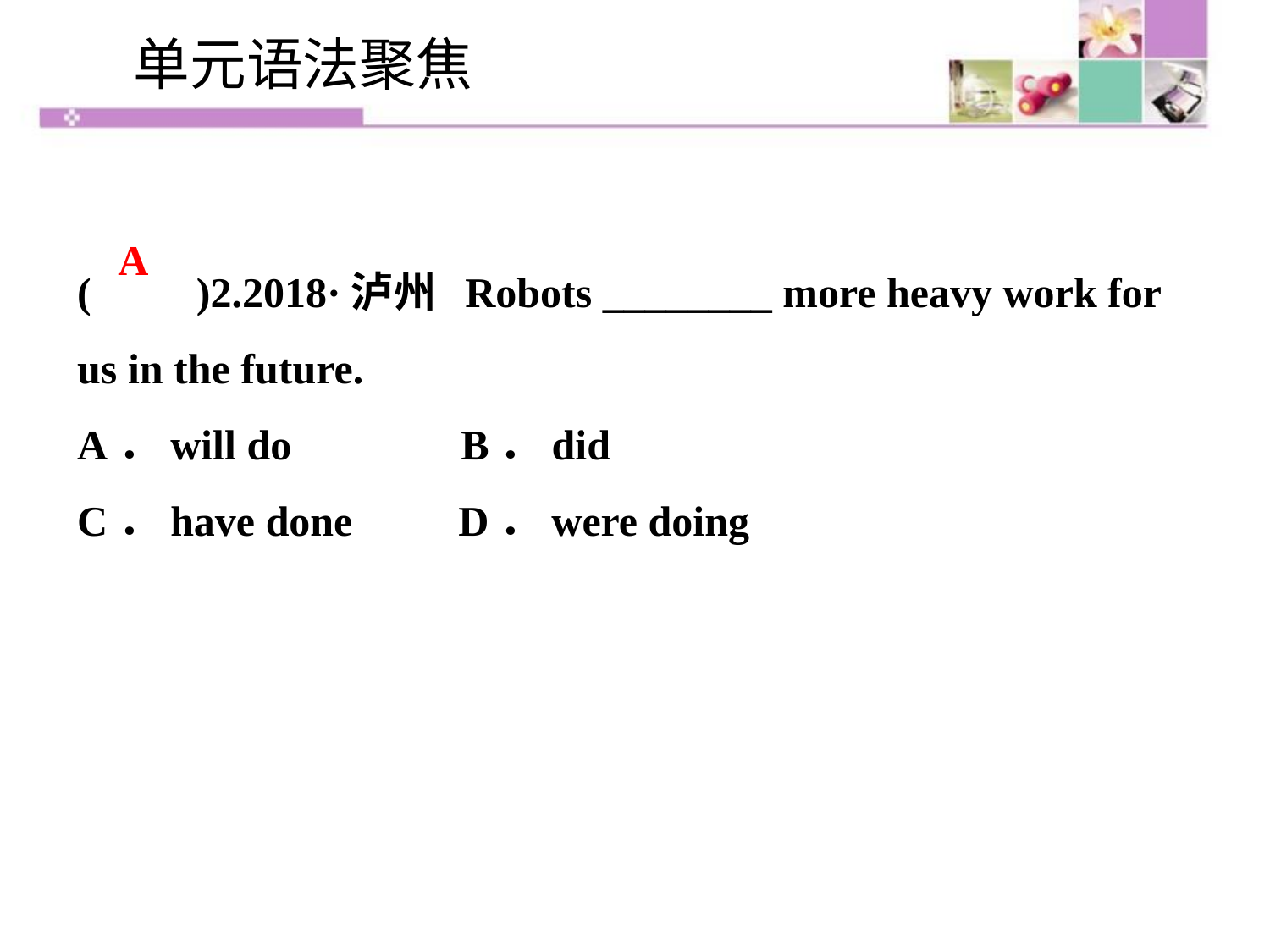

单元语法聚焦
A
(　　)2.2018·泸州  Robots ________ more heavy work for us in the future.
A．will do                B．did
C．have done          D．were doing